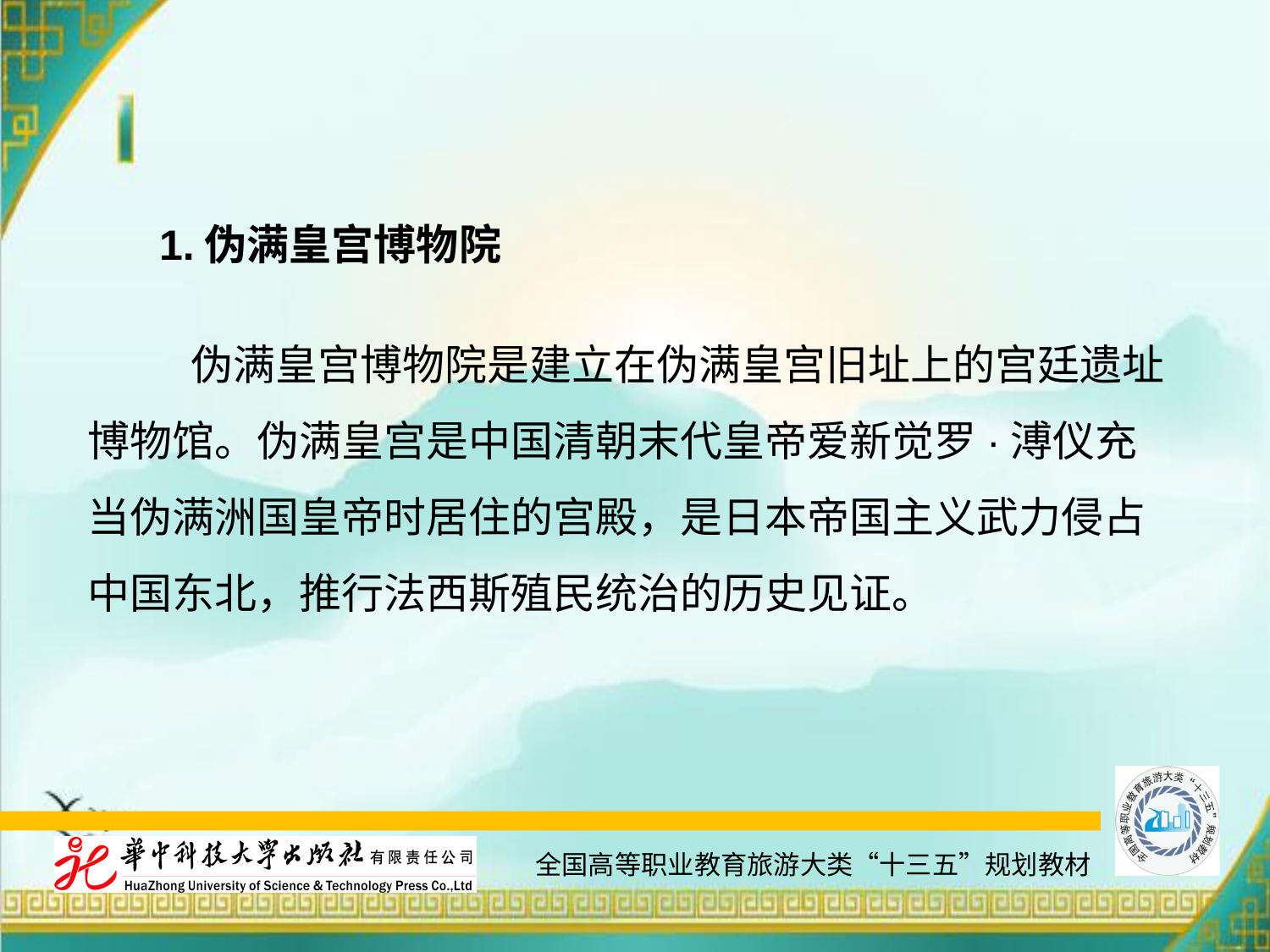

1.伪满皇宫博物院

      伪满皇宫博物院是建立在伪满皇宫旧址上的宫廷遗址博物馆。伪满皇宫是中国清朝末代皇帝爱新觉罗·溥仪充当伪满洲国皇帝时居住的宫殿，是日本帝国主义武力侵占中国东北，推行法西斯殖民统治的历史见证。